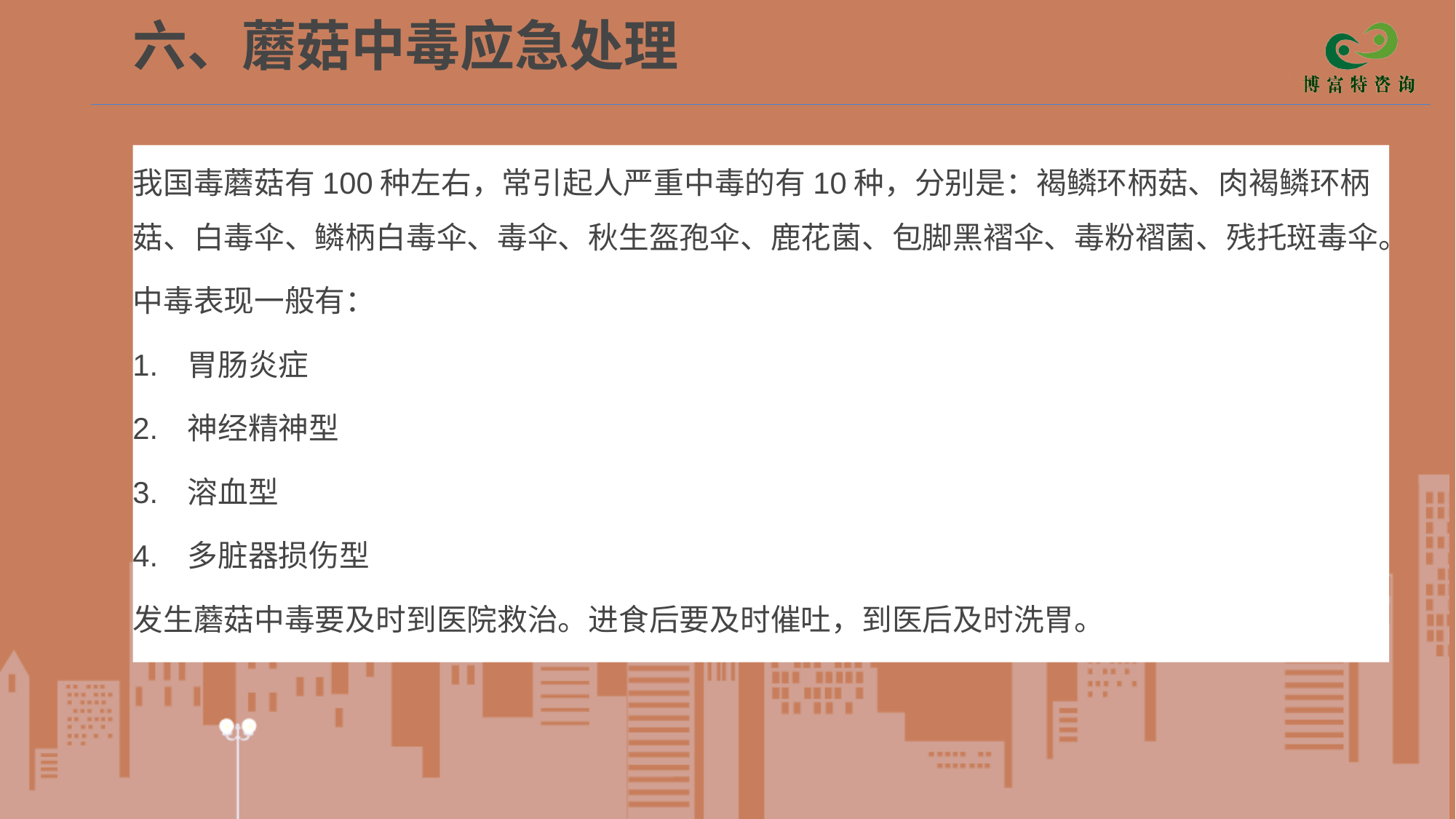

# 六、蘑菇中毒应急处理
我国毒蘑菇有100种左右，常引起人严重中毒的有10种，分别是：褐鳞环柄菇、肉褐鳞环柄菇、白毒伞、鳞柄白毒伞、毒伞、秋生盔孢伞、鹿花菌、包脚黑褶伞、毒粉褶菌、残托斑毒伞。
中毒表现一般有：
胃肠炎症
神经精神型
溶血型
多脏器损伤型
发生蘑菇中毒要及时到医院救治。进食后要及时催吐，到医后及时洗胃。
57